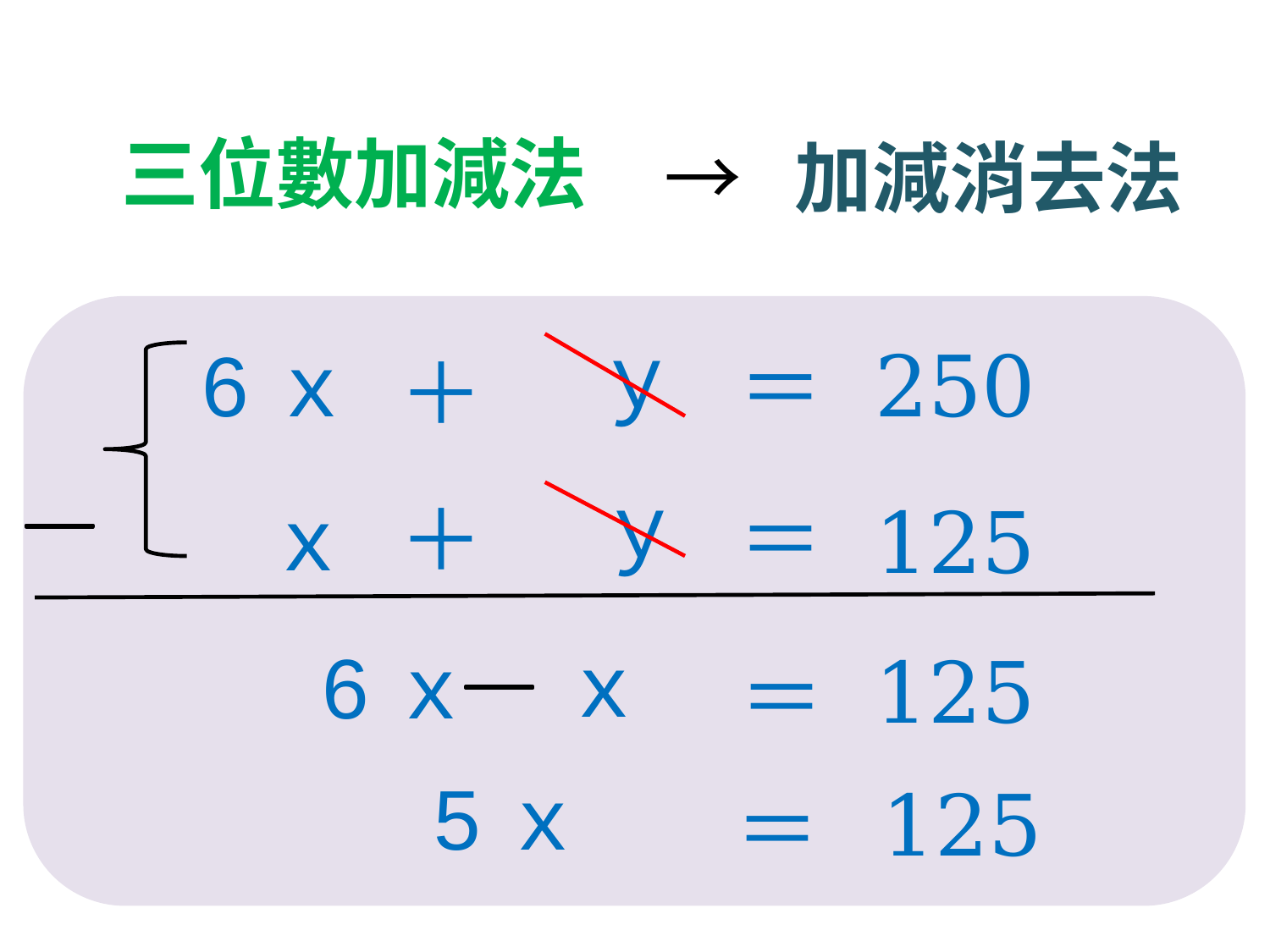

# 三位數加減法
 →  加減消去法

   ｙ
 6ｘ
250
＝
＋

   ｙ
 ｘ
＋
＝
125

 ｘ
 6ｘ
125
＝

 5ｘ
125
＝